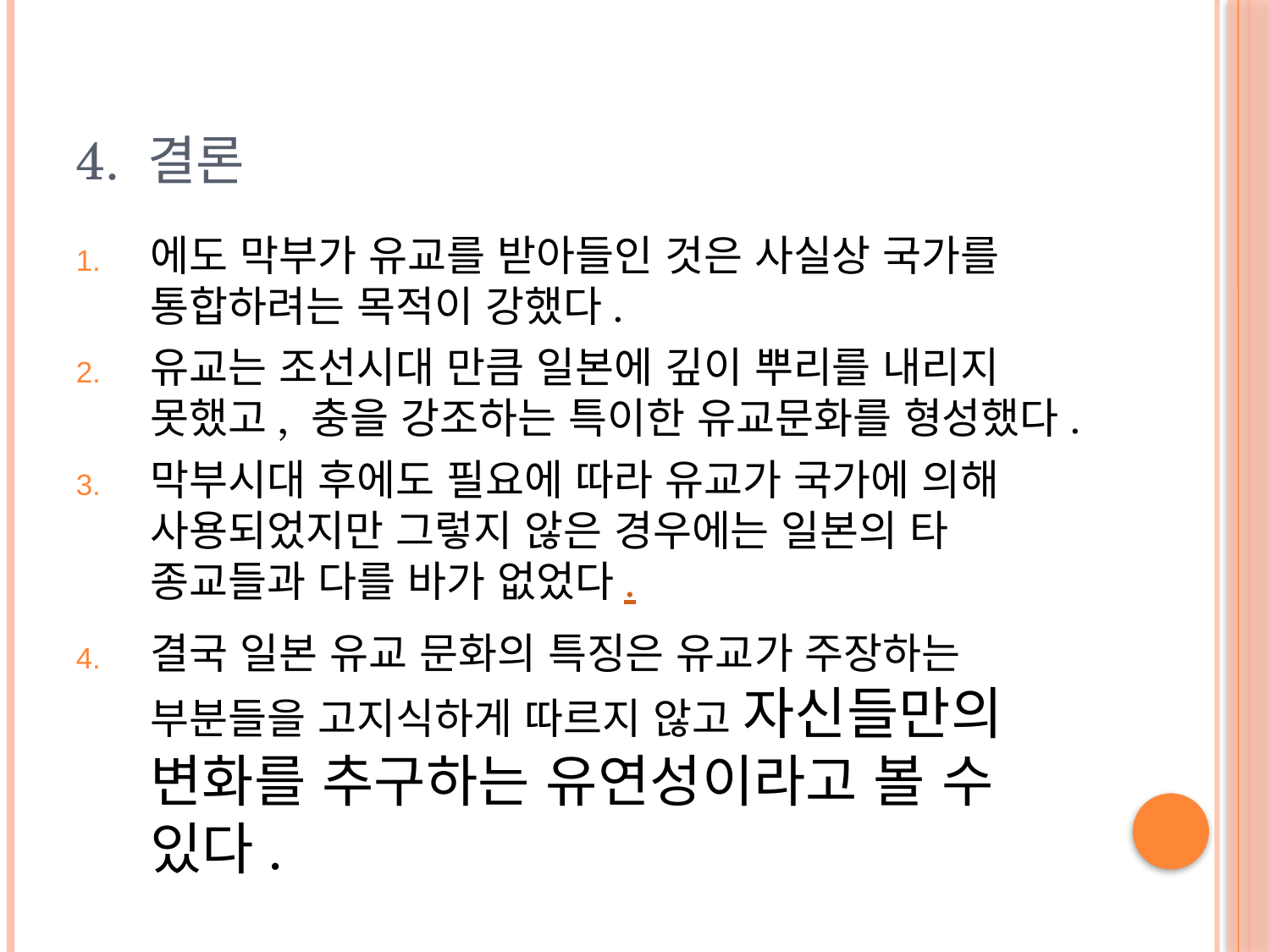

# 4. 결론
에도 막부가 유교를 받아들인 것은 사실상 국가를 통합하려는 목적이 강했다.
유교는 조선시대 만큼 일본에 깊이 뿌리를 내리지 못했고, 충을 강조하는 특이한 유교문화를 형성했다.
막부시대 후에도 필요에 따라 유교가 국가에 의해 사용되었지만 그렇지 않은 경우에는 일본의 타 종교들과 다를 바가 없었다.
결국 일본 유교 문화의 특징은 유교가 주장하는 부분들을 고지식하게 따르지 않고 자신들만의 변화를 추구하는 유연성이라고 볼 수 있다.